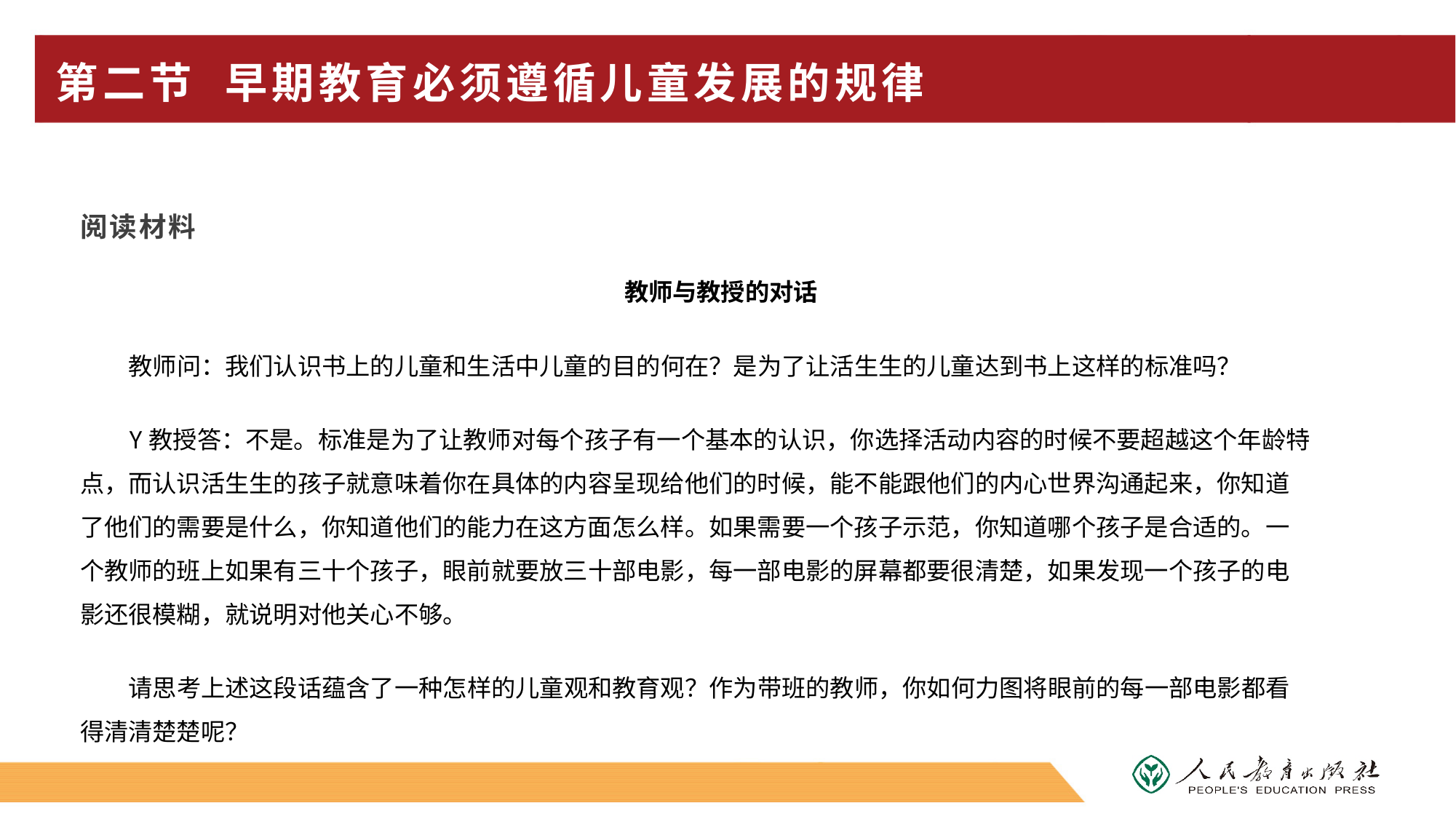

# 第二节  早期教育必须遵循儿童发展的规律
阅读材料
教师与教授的对话
教师问：我们认识书上的儿童和生活中儿童的目的何在？是为了让活生生的儿童达到书上这样的标准吗？
Y教授答：不是。标准是为了让教师对每个孩子有一个基本的认识，你选择活动内容的时候不要超越这个年龄特点，而认识活生生的孩子就意味着你在具体的内容呈现给他们的时候，能不能跟他们的内心世界沟通起来，你知道了他们的需要是什么，你知道他们的能力在这方面怎么样。如果需要一个孩子示范，你知道哪个孩子是合适的。一个教师的班上如果有三十个孩子，眼前就要放三十部电影，每一部电影的屏幕都要很清楚，如果发现一个孩子的电影还很模糊，就说明对他关心不够。
请思考上述这段话蕴含了一种怎样的儿童观和教育观？作为带班的教师，你如何力图将眼前的每一部电影都看得清清楚楚呢？